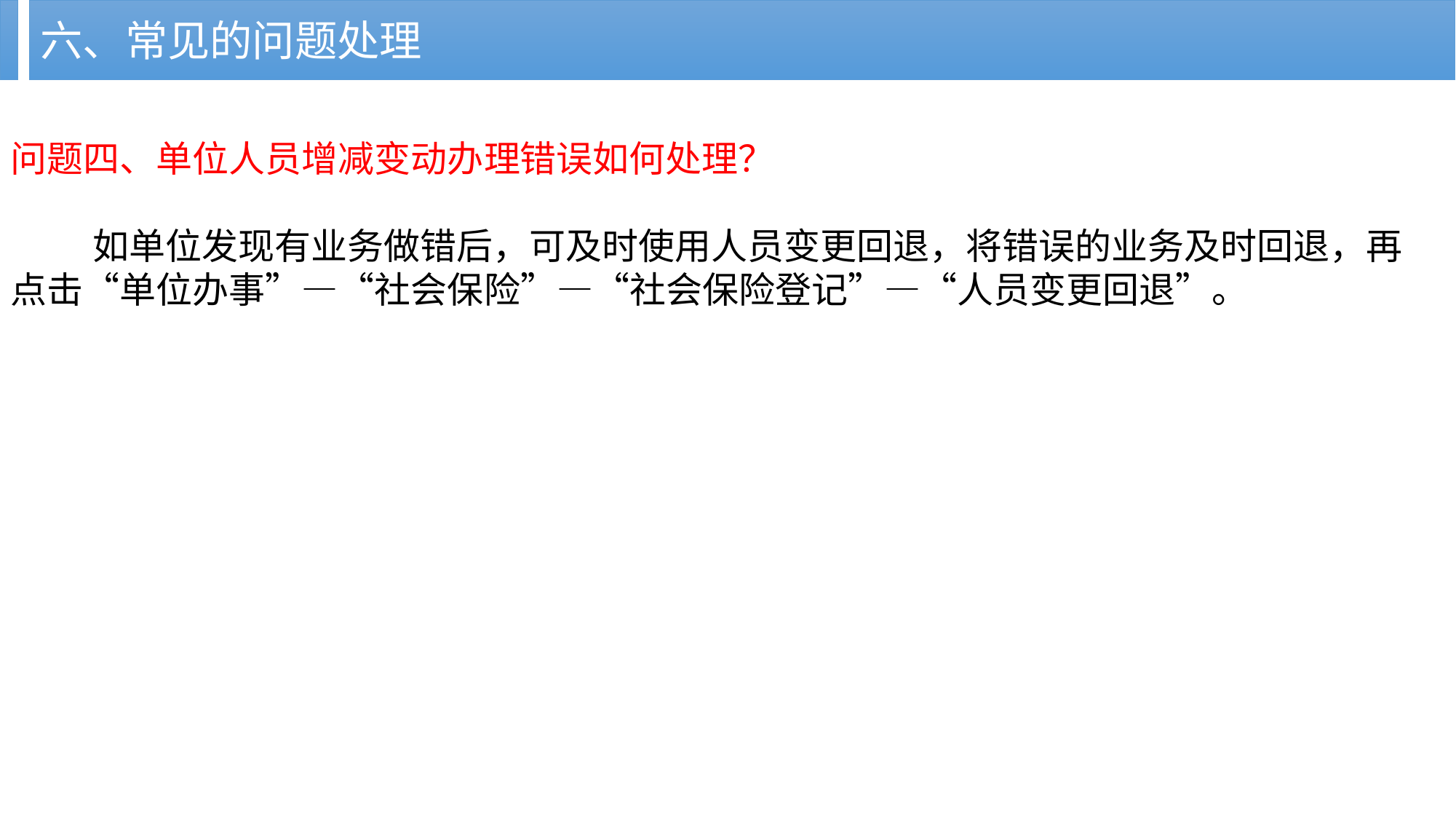

六、常见的问题处理

问题四、单位人员增减变动办理错误如何处理？

         如单位发现有业务做错后，可及时使用人员变更回退，将错误的业务及时回退，再点击“单位办事”—“社会保险”—“社会保险登记”—“人员变更回退”。